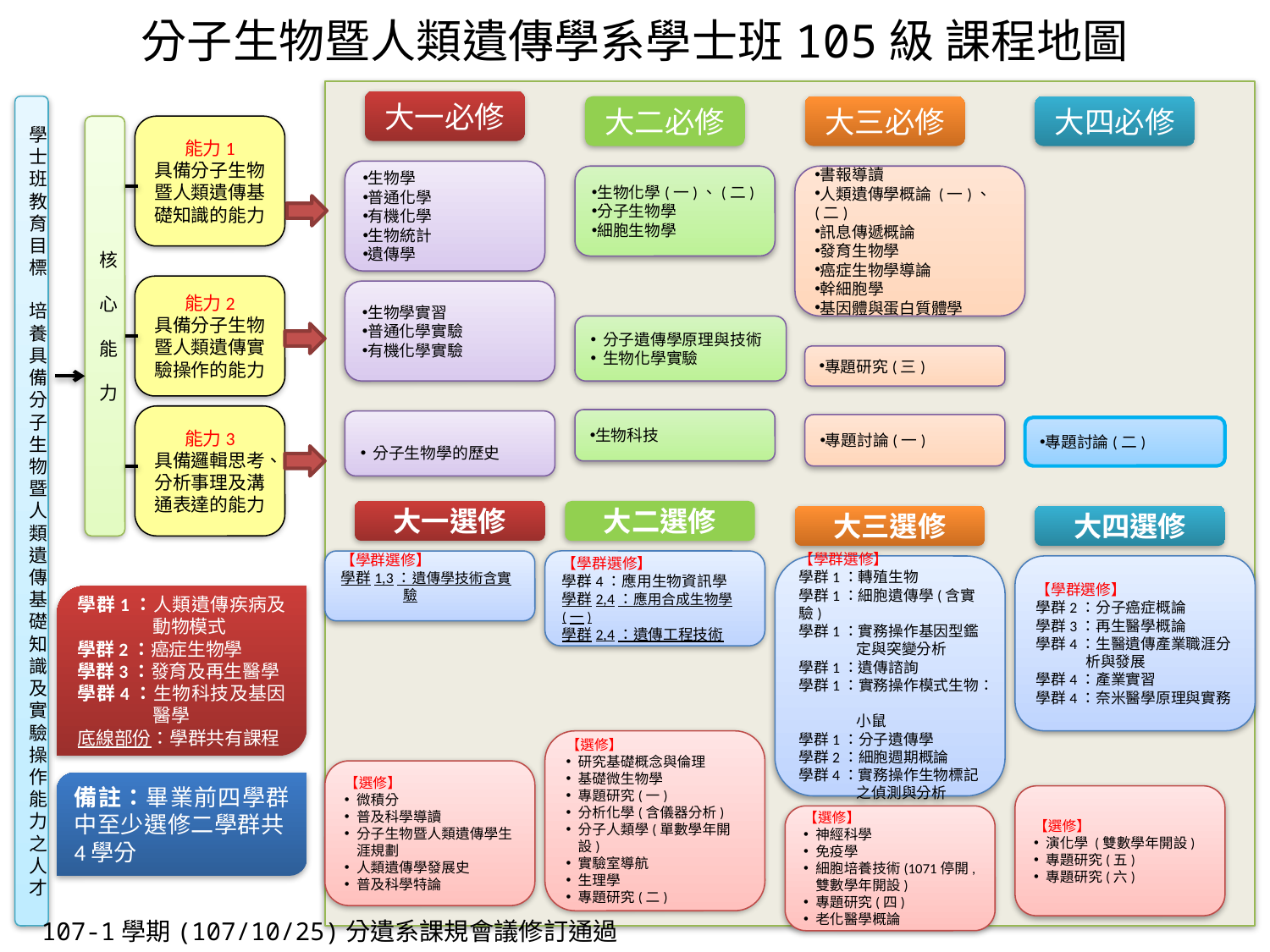

分子生物暨人類遺傳學系學士班105級 課程地圖

大一必修
學士班
教育目標

培養具備分子生物暨人類遺傳基礎知識及實驗操作能力之人才
大二必修
大三必修
大四必修
核
心
能
力
能力1
具備分子生物暨人類遺傳基礎知識的能力
生物學
普通化學
有機化學
生物統計
遺傳學
生物化學(一)、(二)
分子生物學
細胞生物學
書報導讀
人類遺傳學概論 (一)、(二)
訊息傳遞概論
發育生物學
癌症生物學導論
幹細胞學
基因體與蛋白質體學

能力2
具備分子生物暨人類遺傳實驗操作的能力
生物學實習
普通化學實驗
有機化學實驗
分子遺傳學原理與技術
生物化學實驗

專題研究(三)
能力3
具備邏輯思考、分析事理及溝通表達的能力
生物科技

分子生物學的歷史
專題討論(一)
專題討論(二)

大一選修
大二選修
大三選修
大四選修
【學群選修】
學群1,3：遺傳學技術含實驗

【學群選修】
學群4：應用生物資訊學
學群2,4：應用合成生物學(一)
學群2,4：遺傳工程技術
【學群選修】
學群1：轉殖生物
學群1：細胞遺傳學(含實驗)
學群1：實務操作基因型鑑
                定與突變分析
學群1：遺傳諮詢
學群1：實務操作模式生物：
                小鼠
學群1：分子遺傳學
學群2：細胞週期概論
學群4：實務操作生物標記
                之偵測與分析
【學群選修】
學群2：分子癌症概論
學群3：再生醫學概論
學群4：生醫遺傳產業職涯分 析與發展
學群4：產業實習
學群4：奈米醫學原理與實務
學群1：人類遺傳疾病及動物模式
學群2：癌症生物學
學群3：發育及再生醫學
學群4：生物科技及基因醫學
底線部份：學群共有課程
【選修】
研究基礎概念與倫理
基礎微生物學
專題研究(一)
分析化學(含儀器分析)
分子人類學(單數學年開設)
實驗室導航
生理學
專題研究(二)
【選修】
微積分
普及科學導讀
分子生物暨人類遺傳學生涯規劃
人類遺傳學發展史
普及科學特論
備註：畢業前四學群中至少選修二學群共4學分
【選修】
演化學 (雙數學年開設)
專題研究(五)
專題研究(六)
【選修】
神經科學
免疫學
細胞培養技術(1071停開,雙數學年開設)
專題研究(四)
老化醫學概論
107-1學期(107/10/25)分遺系課規會議修訂通過